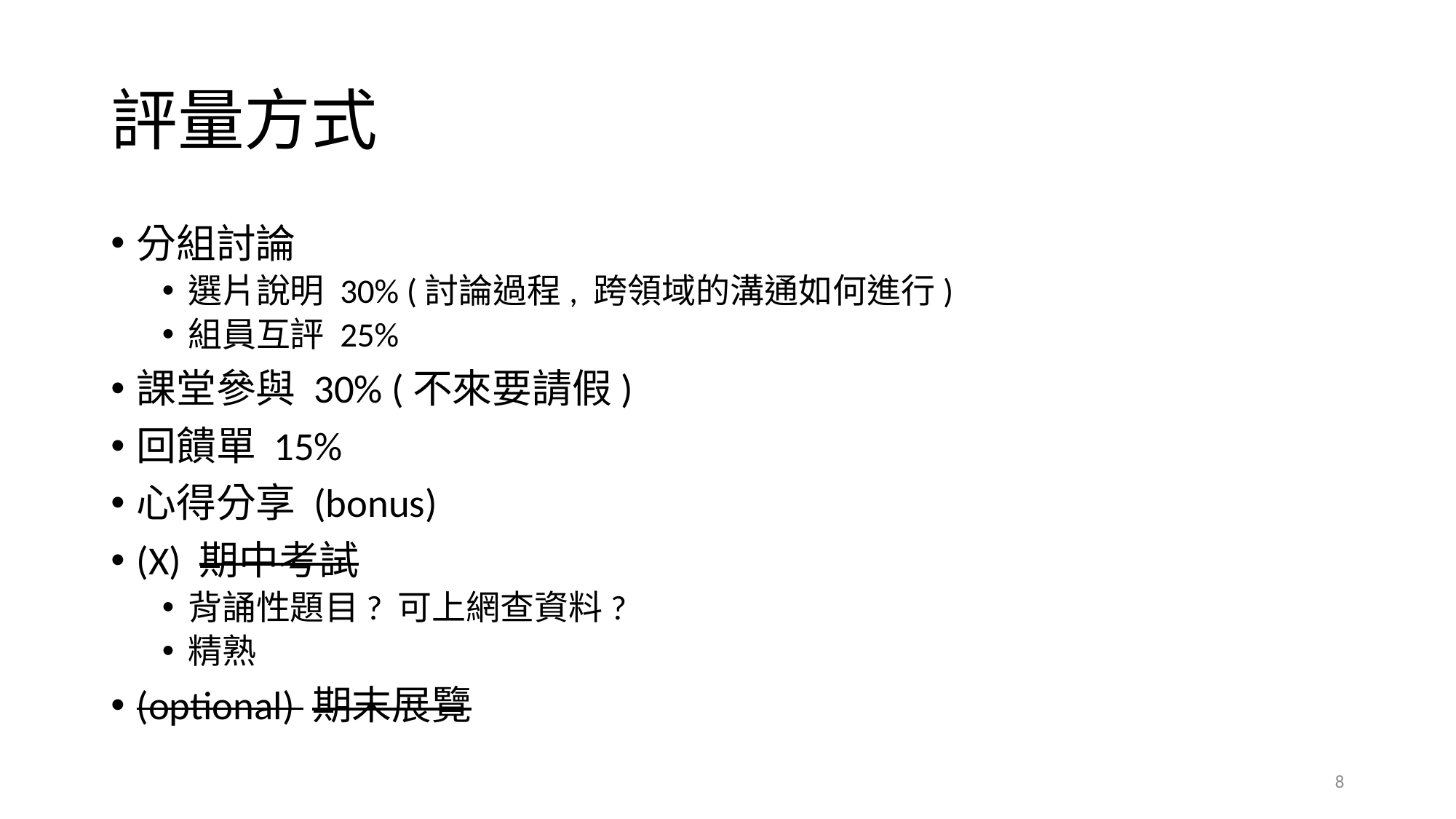

# 評量方式
分組討論
選片說明 30% (討論過程, 跨領域的溝通如何進行)
組員互評 25%
課堂參與 30% (不來要請假)
回饋單 15%
心得分享 (bonus)
(X) 期中考試
背誦性題目? 可上網查資料?
精熟
(optional) 期末展覽

8